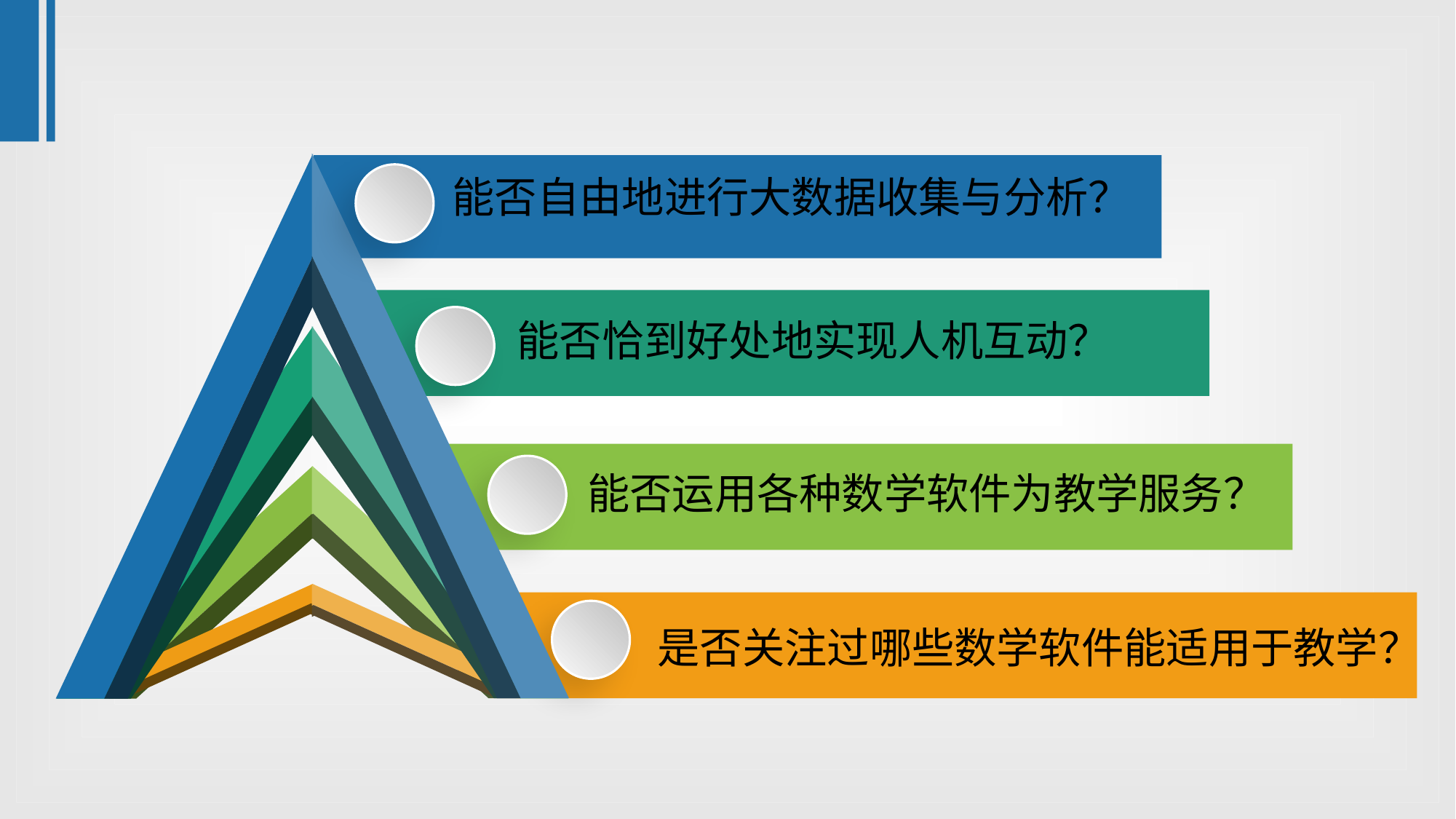

能否自由地进行大数据收集与分析？

能否恰到好处地实现人机互动？

能否运用各种数学软件为教学服务？

是否关注过哪些数学软件能适用于教学？